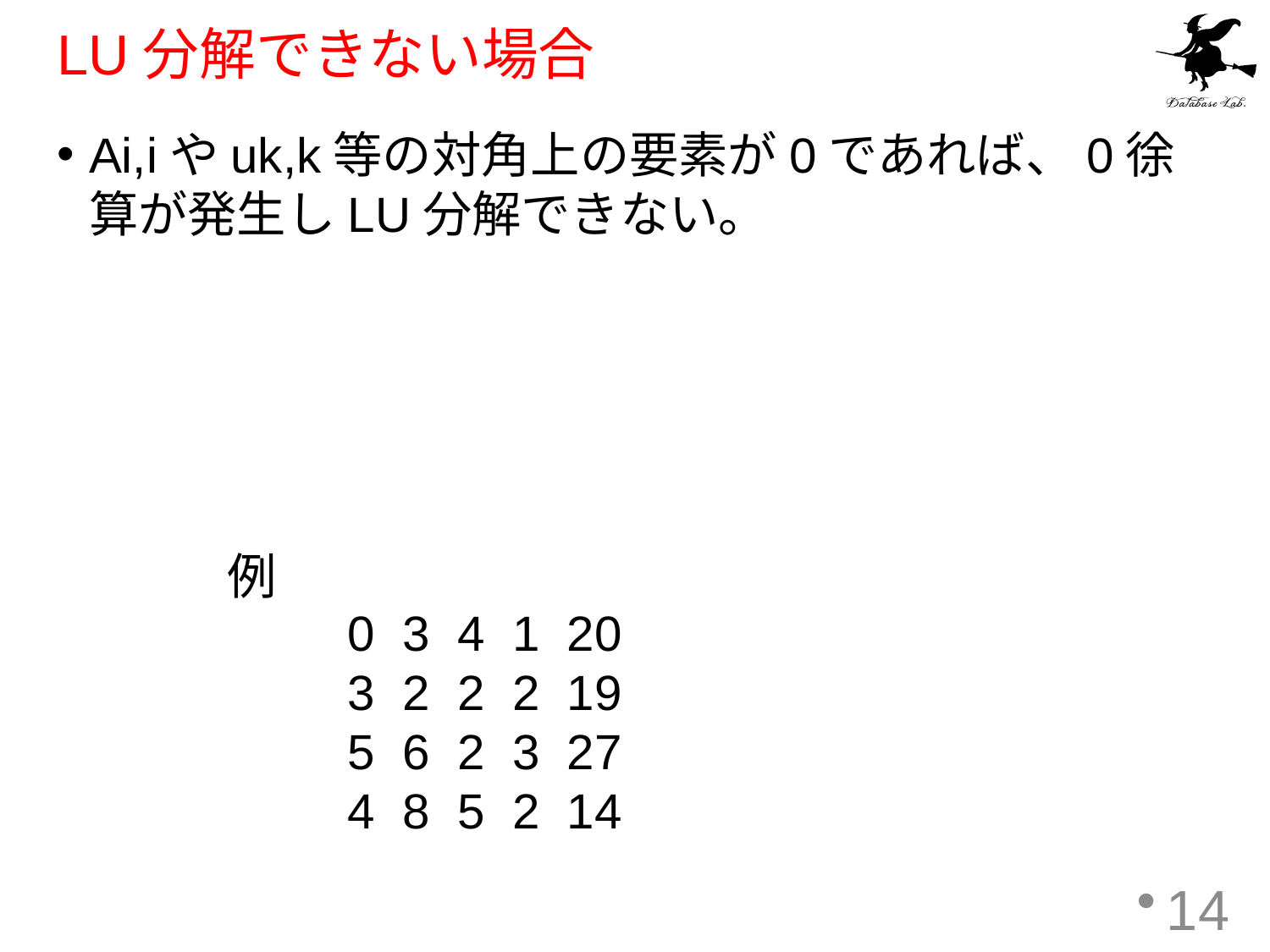

# LU分解できない場合
Ai,iやuk,k等の対角上の要素が0であれば、0徐算が発生しLU分解できない。
例
0  3  4  1  20
3  2  2  2  19
5  6  2  3  27
4  8  5  2  14
14